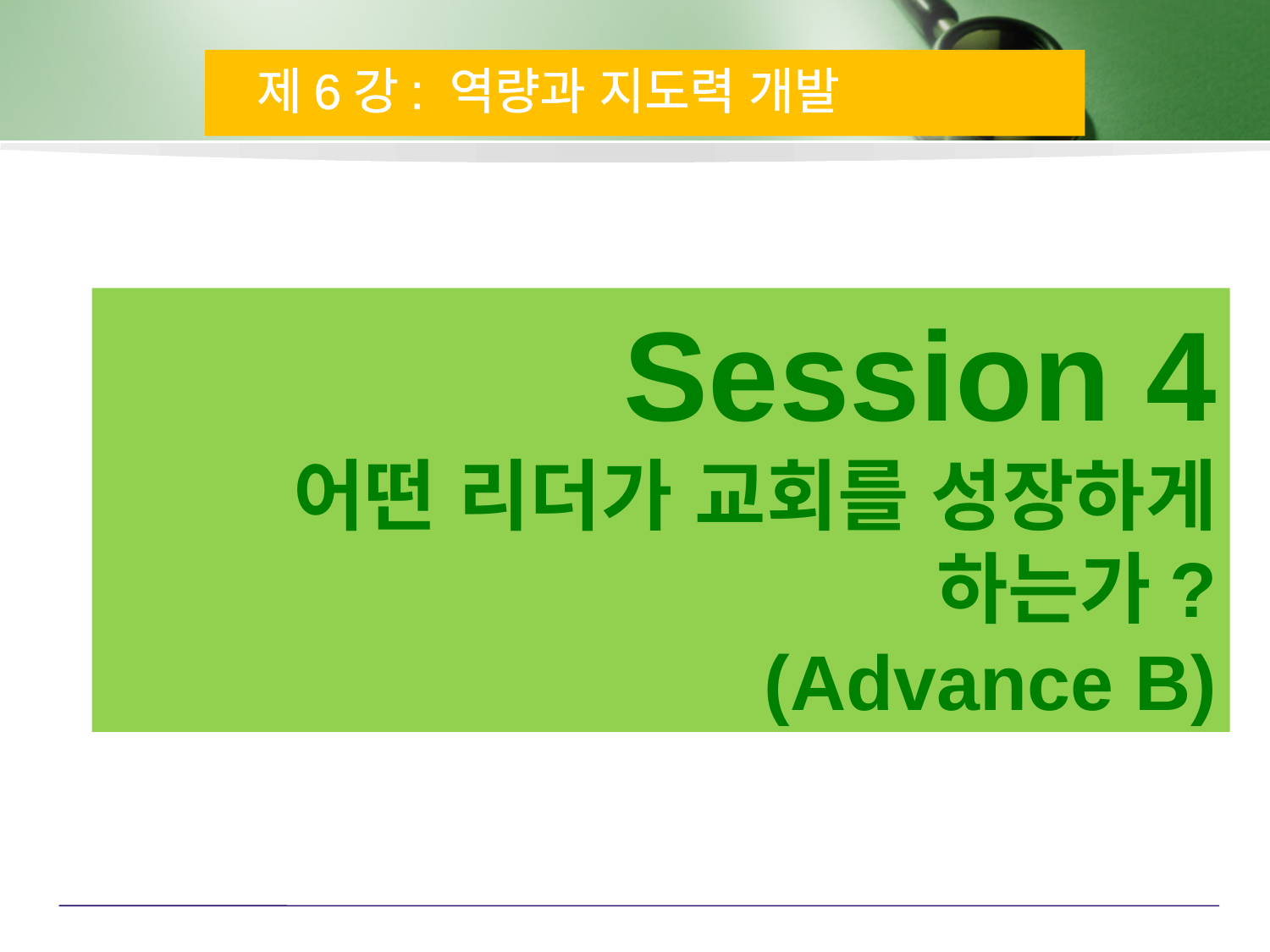

제6강: 역량과 지도력 개발
Session 4
어떤 리더가 교회를 성장하게 하는가?
(Advance B)